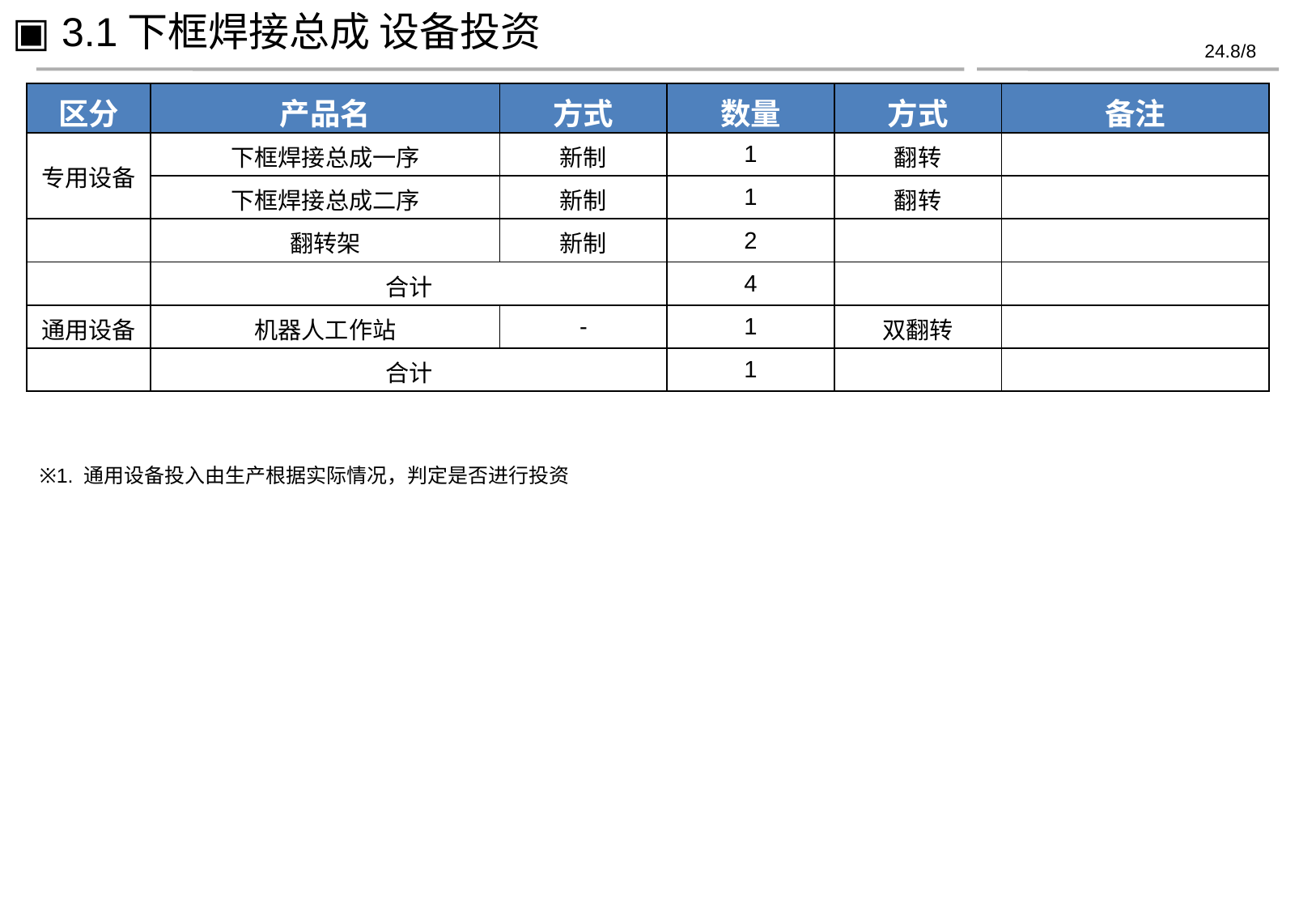

▣ 3.1下框焊接总成 设备投资
| 区分 | 产品名 | 方式 | 数量 | 方式 | 备注 |
| --- | --- | --- | --- | --- | --- |
| 专用设备 | 下框焊接总成一序 | 新制 | 1 | 翻转 |  |
| 专用设备 | 下框焊接总成二序 | 新制 | 1 | 翻转 |  |
|  | 翻转架 | 新制 | 2 |  |  |
|  | 合计 |  | 4 |  |  |
| 通用设备 | 机器人工作站 | - | 1 | 双翻转 |  |
|  | 合计 |  | 1 |  |  |
※1. 通用设备投入由生产根据实际情况，判定是否进行投资